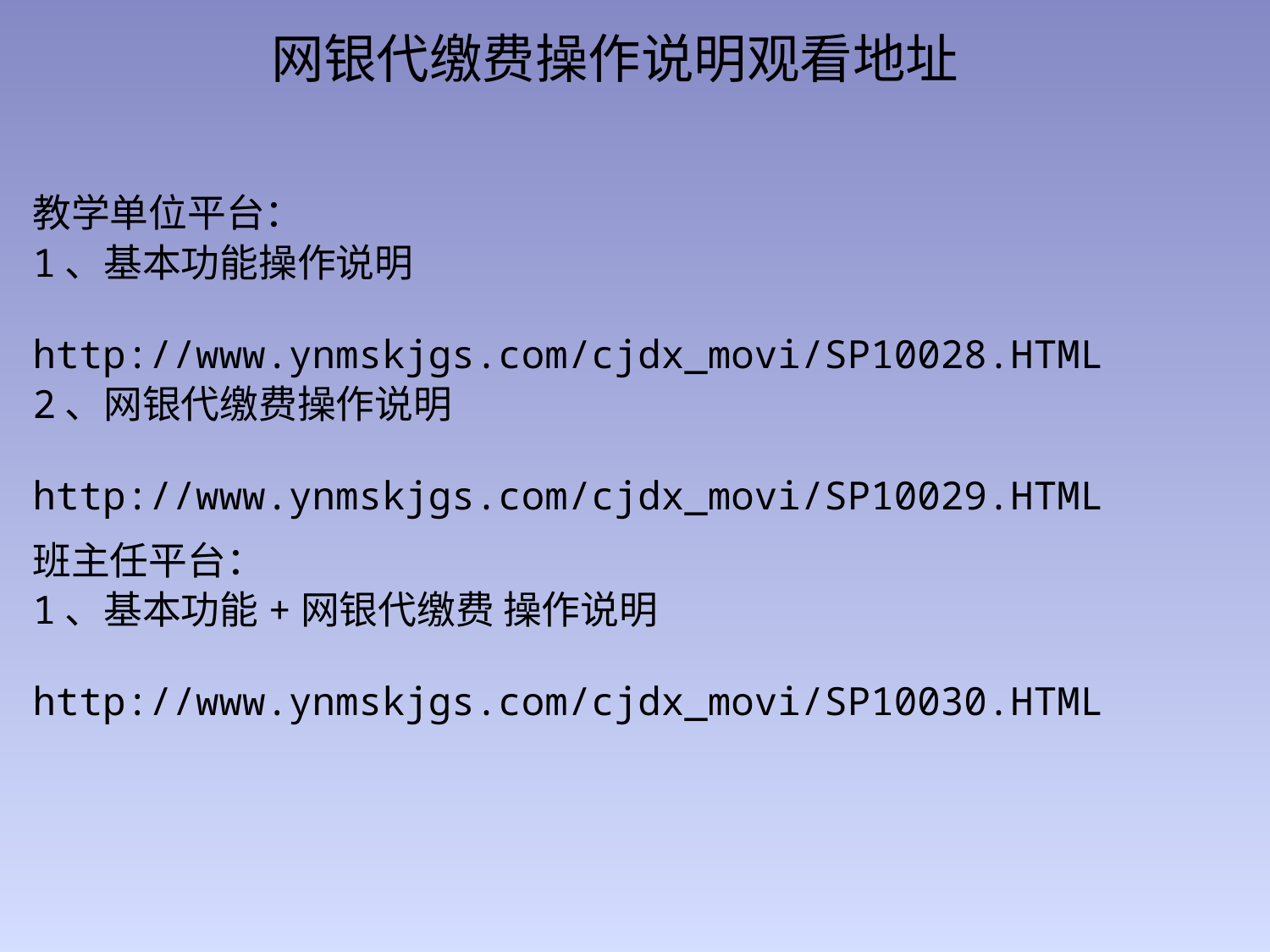

网银代缴费操作说明观看地址
教学单位平台：
1、基本功能操作说明
   http://www.ynmskjgs.com/cjdx_movi/SP10028.HTML
2、网银代缴费操作说明
   http://www.ynmskjgs.com/cjdx_movi/SP10029.HTML
班主任平台：
1、基本功能+网银代缴费 操作说明
   http://www.ynmskjgs.com/cjdx_movi/SP10030.HTML